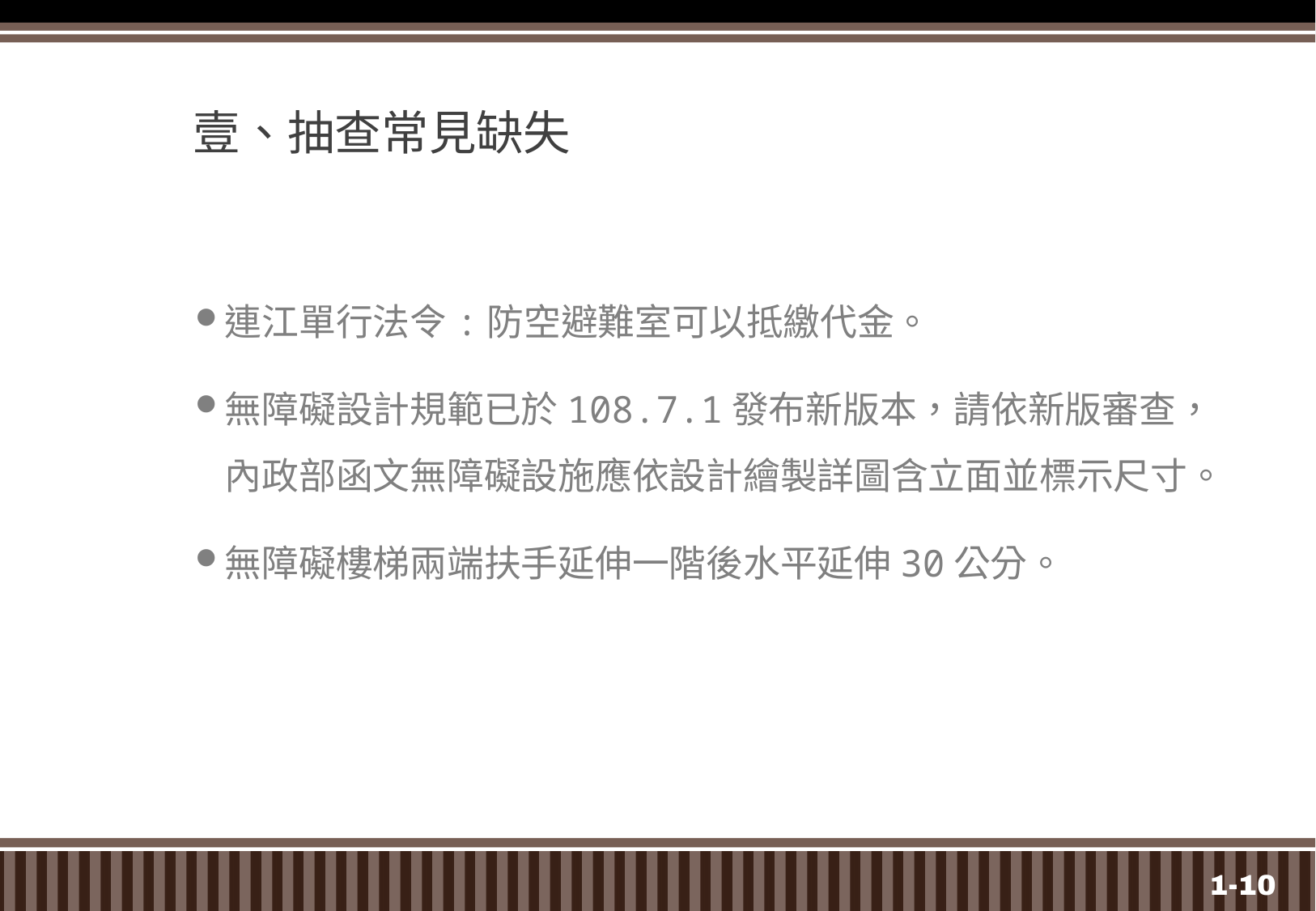

# 壹、抽查常見缺失
連江單行法令:防空避難室可以抵繳代金。
無障礙設計規範已於108.7.1發布新版本，請依新版審查，內政部函文無障礙設施應依設計繪製詳圖含立面並標示尺寸。
無障礙樓梯兩端扶手延伸一階後水平延伸30公分。
1-10